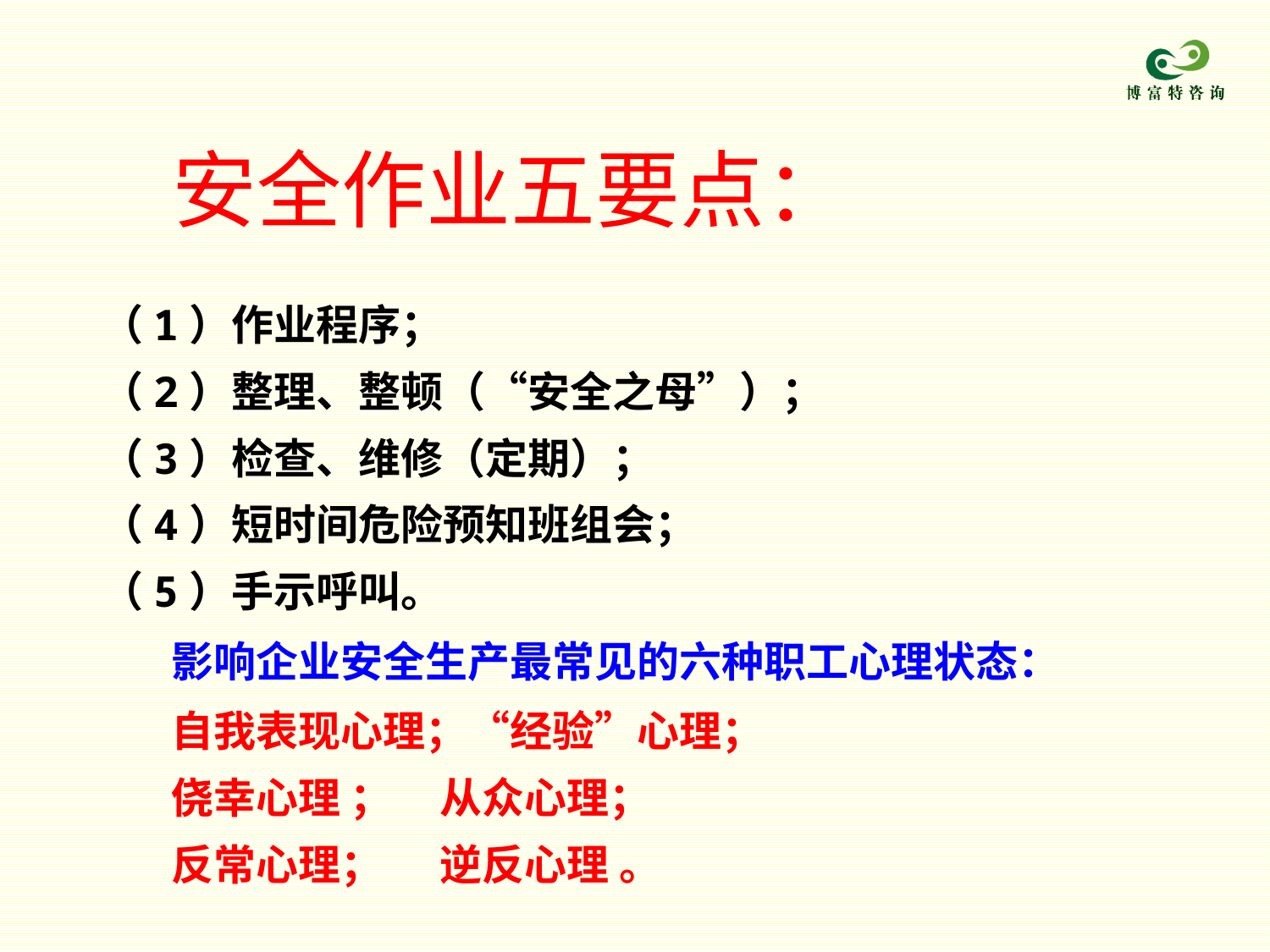

# 安全作业五要点：
  （1）作业程序；
  （2）整理、整顿（“安全之母”）；
  （3）检查、维修（定期）；
  （4）短时间危险预知班组会；
  （5）手示呼叫。
影响企业安全生产最常见的六种职工心理状态：
自我表现心理；“经验”心理；
侥幸心理 ；     从众心理；
反常心理；      逆反心理 。